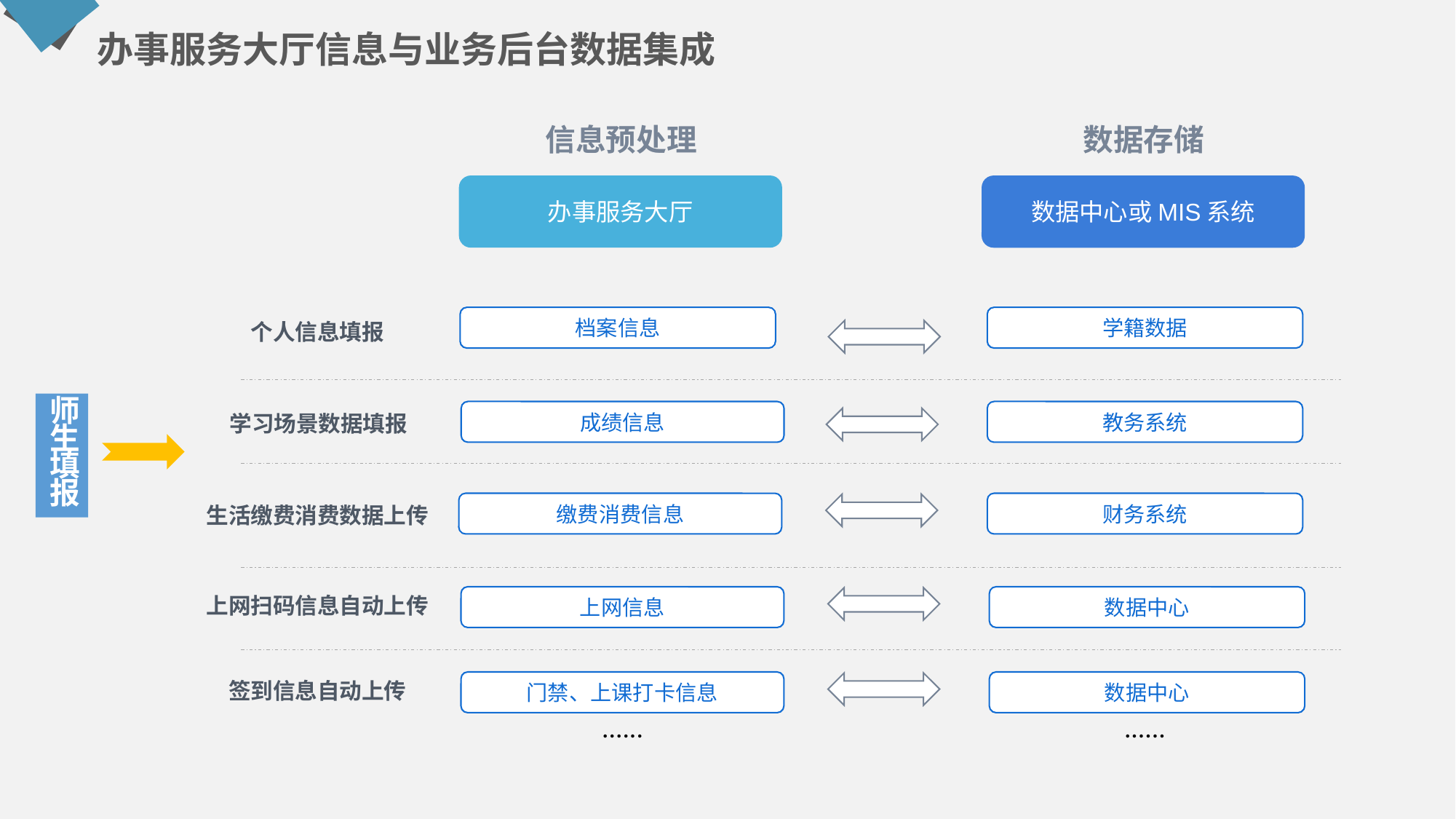

办事服务大厅信息与业务后台数据集成
信息预处理
数据存储
办事服务大厅
数据中心或MIS系统
档案信息
学籍数据
个人信息填报

成绩信息
教务系统
学习场景数据填报

缴费消费信息
财务系统

生活缴费消费数据上传
......
......
师生填报

上网信息
数据中心
上网扫码信息自动上传

门禁、上课打卡信息
数据中心
签到信息自动上传